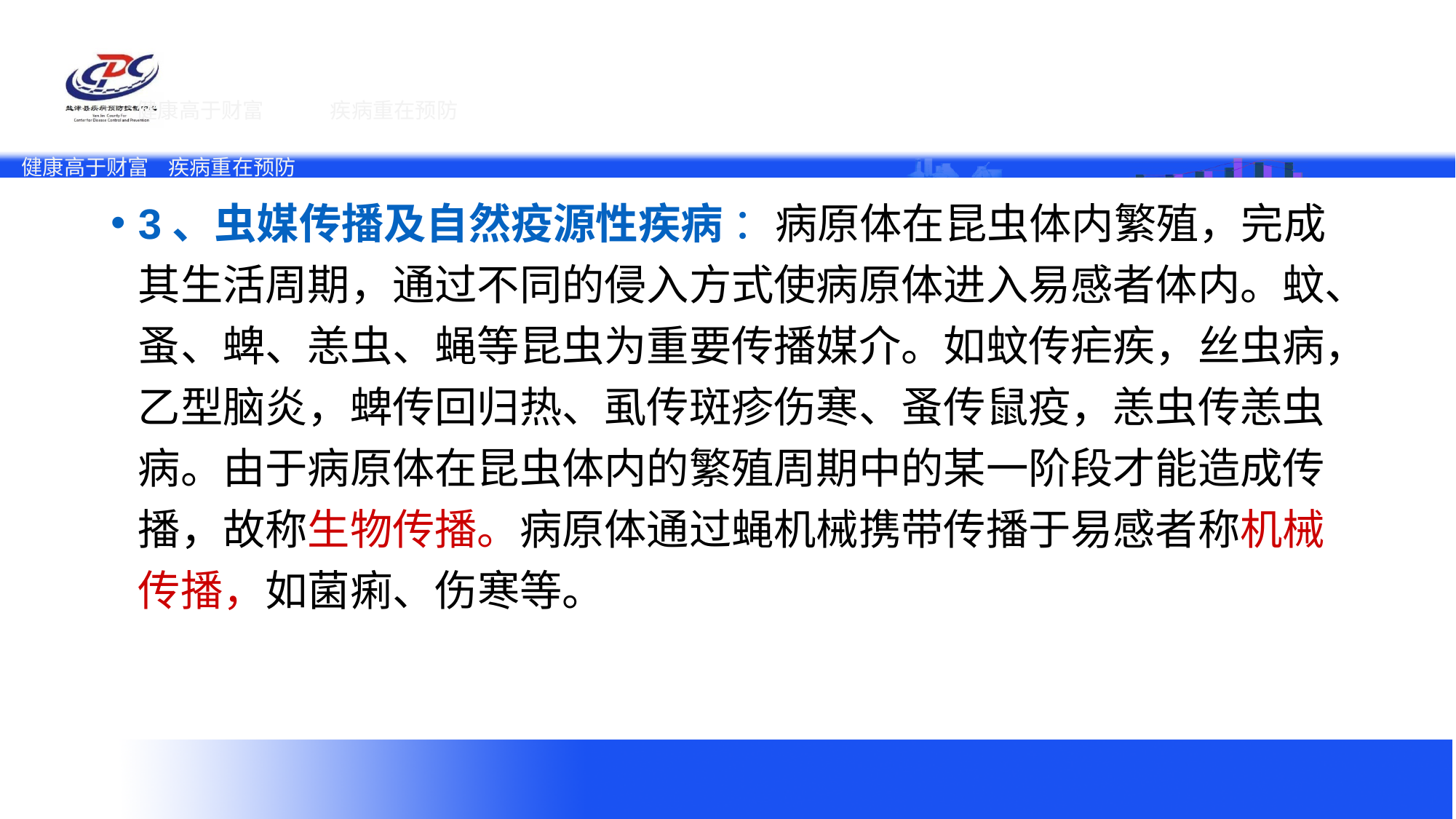

3、虫媒传播及自然疫源性疾病 ：病原体在昆虫体内繁殖，完成其生活周期，通过不同的侵入方式使病原体进入易感者体内。蚊、蚤、蜱、恙虫、蝇等昆虫为重要传播媒介。如蚊传疟疾，丝虫病，乙型脑炎，蜱传回归热、虱传斑疹伤寒、蚤传鼠疫，恙虫传恙虫病。由于病原体在昆虫体内的繁殖周期中的某一阶段才能造成传播，故称生物传播。病原体通过蝇机械携带传播于易感者称机械传播，如菌痢、伤寒等。